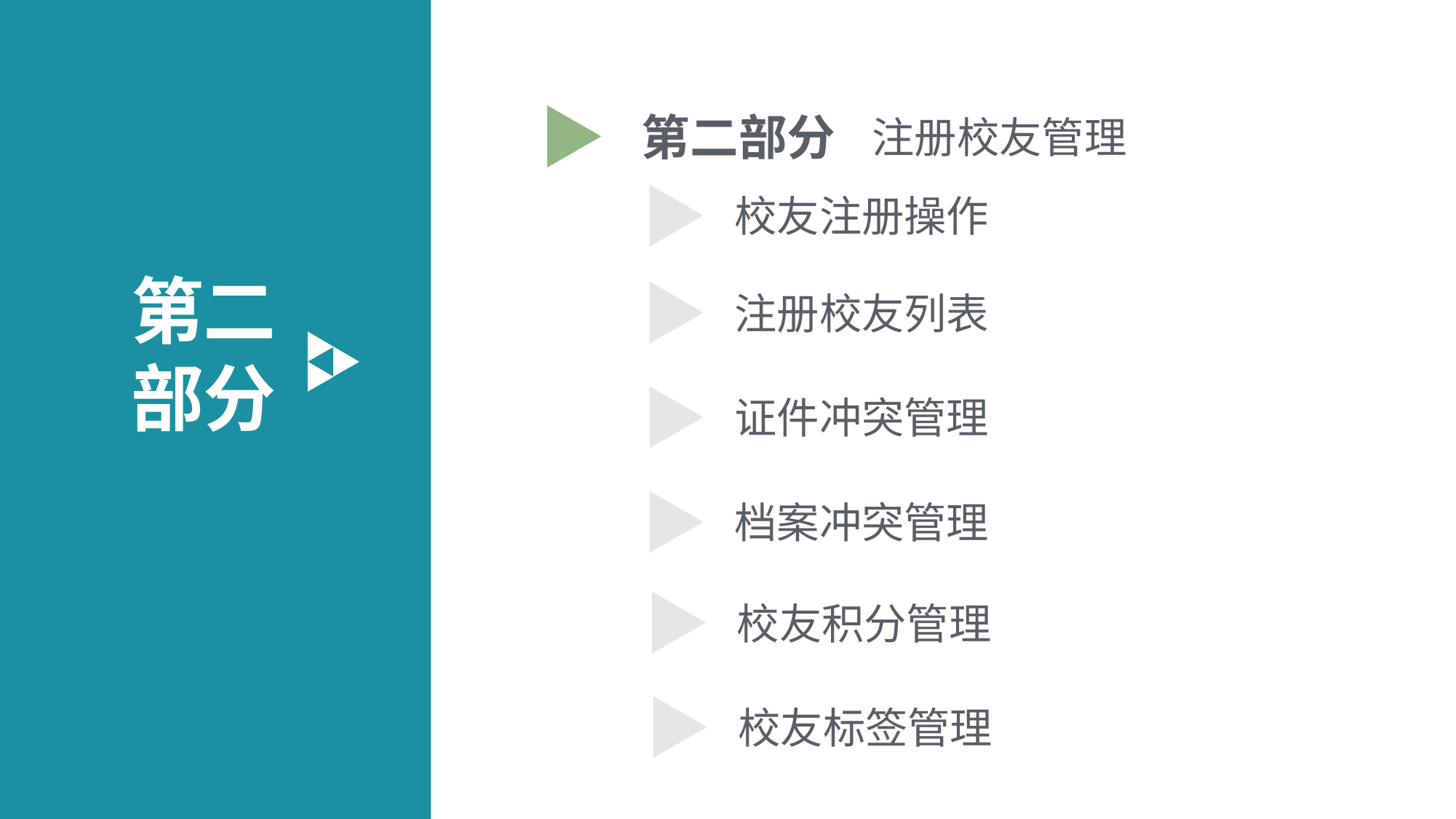

第二部分
注册校友管理

校友注册操作

第二部分
注册校友列表

证件冲突管理

档案冲突管理

校友积分管理

校友标签管理